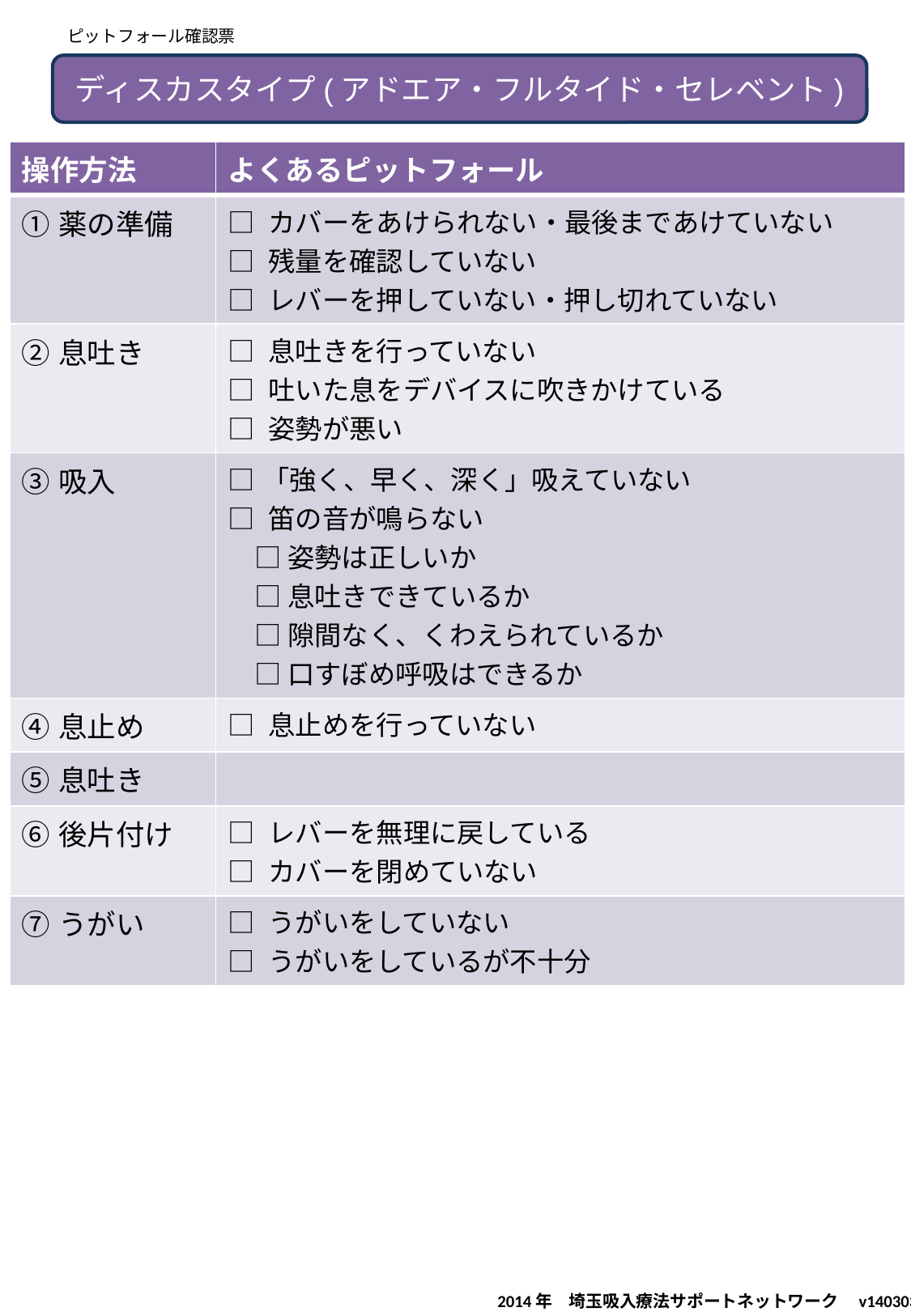

ピットフォール確認票
ディスカスタイプ(アドエア・フルタイド・セレベント)
| 操作方法 | よくあるピットフォール |
| --- | --- |
| ①薬の準備 | □ カバーをあけられない・最後まであけていない □ 残量を確認していない □ レバーを押していない・押し切れていない |
| ②息吐き | □ 息吐きを行っていない □ 吐いた息をデバイスに吹きかけている □ 姿勢が悪い |
| ③吸入 | □「強く、早く、深く」吸えていない □ 笛の音が鳴らない 　□ 姿勢は正しいか 　□ 息吐きできているか 　□ 隙間なく、くわえられているか 　□ 口すぼめ呼吸はできるか |
| ④息止め | □ 息止めを行っていない |
| ⑤息吐き |  |
| ⑥後片付け | □ レバーを無理に戻している □ カバーを閉めていない |
| ⑦うがい | □ うがいをしていない □ うがいをしているが不十分 |
2014年　埼玉吸入療法サポートネットワーク　v140303